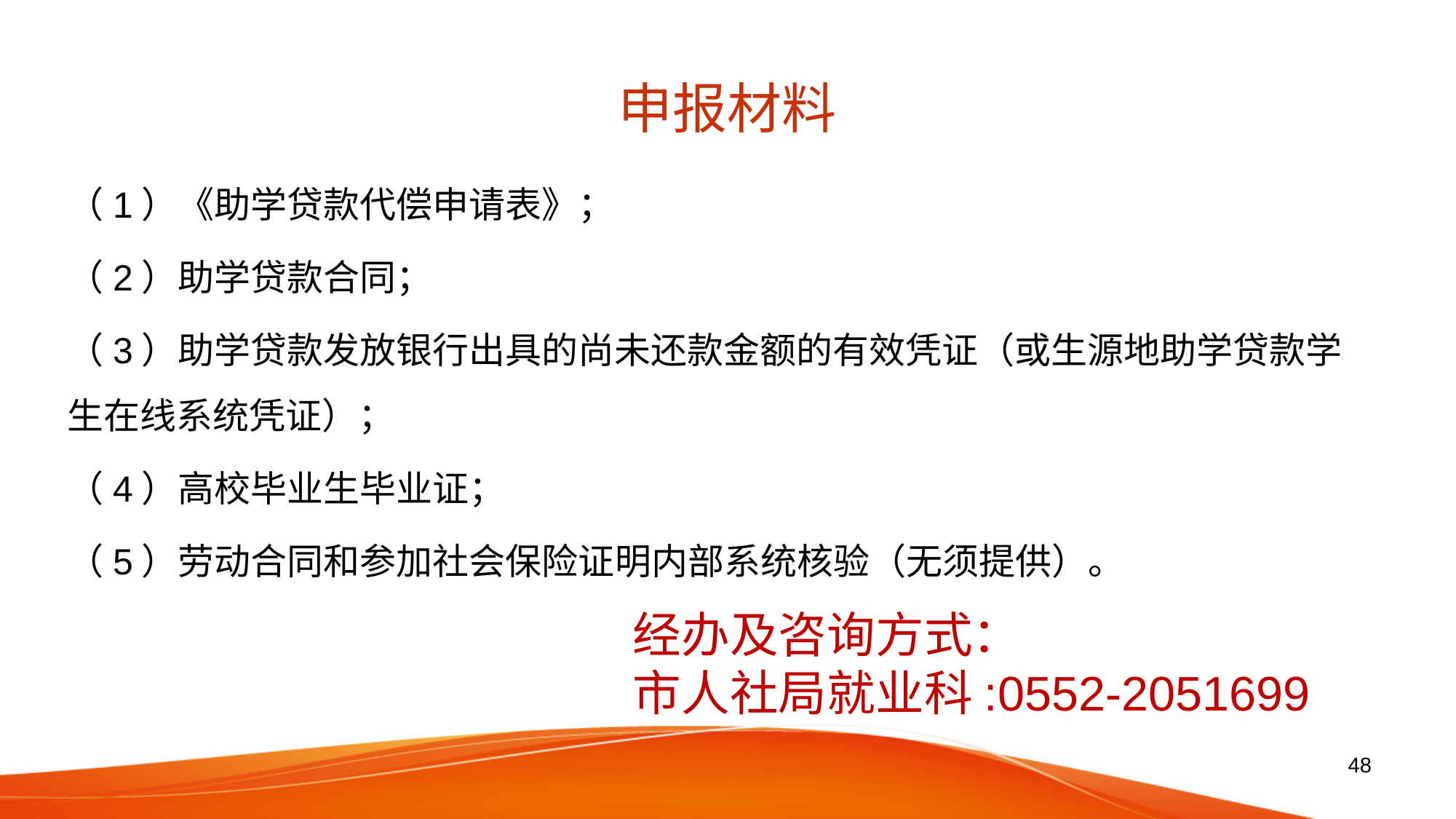

# 申报材料
（1）《助学贷款代偿申请表》；
（2）助学贷款合同；
（3）助学贷款发放银行出具的尚未还款金额的有效凭证（或生源地助学贷款学生在线系统凭证）；
（4）高校毕业生毕业证；
（5）劳动合同和参加社会保险证明内部系统核验（无须提供）。
经办及咨询方式：
市人社局就业科:0552-2051699
48